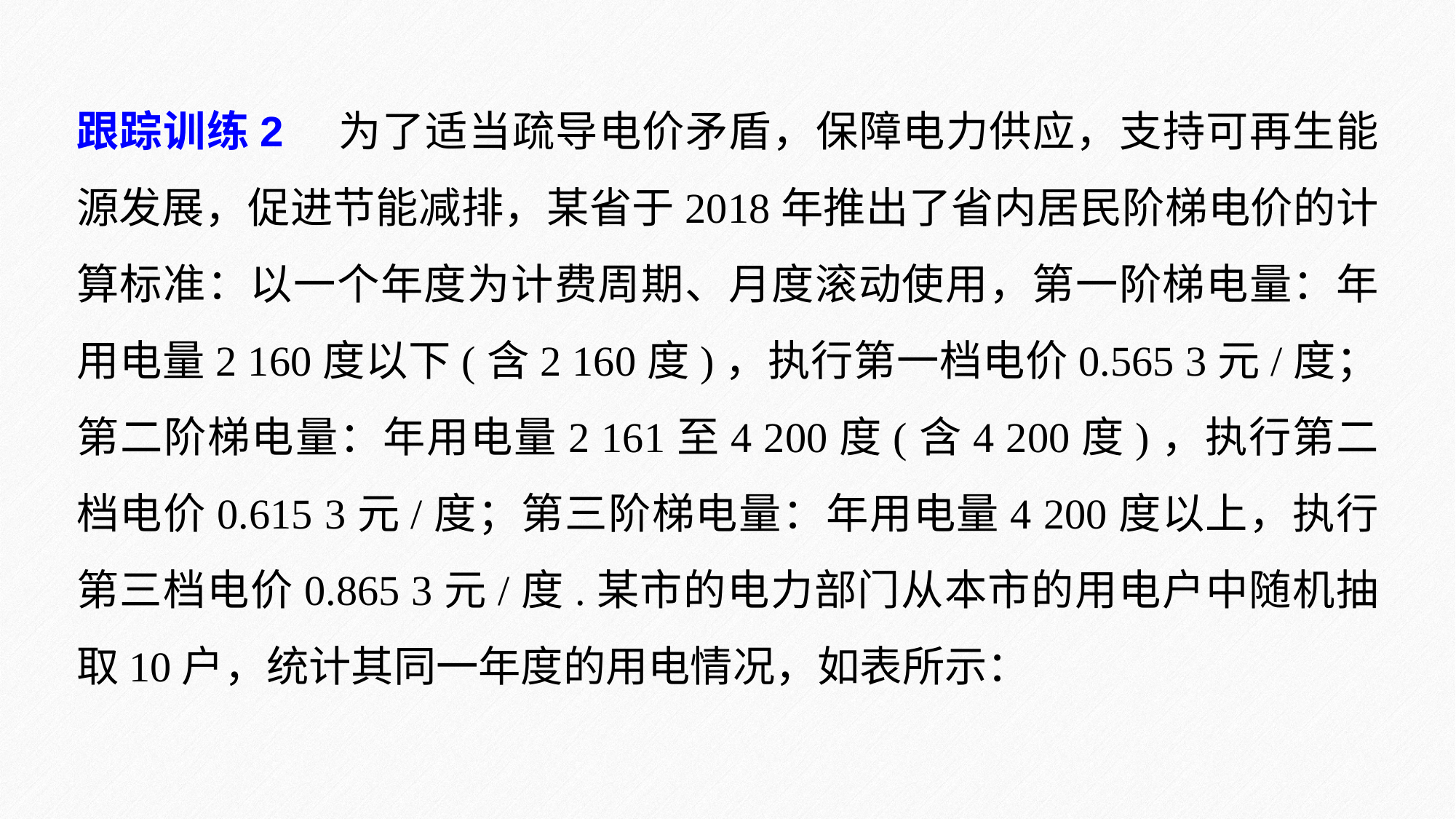

跟踪训练2　为了适当疏导电价矛盾，保障电力供应，支持可再生能源发展，促进节能减排，某省于2018年推出了省内居民阶梯电价的计算标准：以一个年度为计费周期、月度滚动使用，第一阶梯电量：年用电量2 160度以下(含2 160度)，执行第一档电价0.565 3元/度；第二阶梯电量：年用电量2 161至4 200度(含4 200度)，执行第二档电价0.615 3元/度；第三阶梯电量：年用电量4 200度以上，执行第三档电价0.865 3元/度.某市的电力部门从本市的用电户中随机抽取10户，统计其同一年度的用电情况，如表所示：